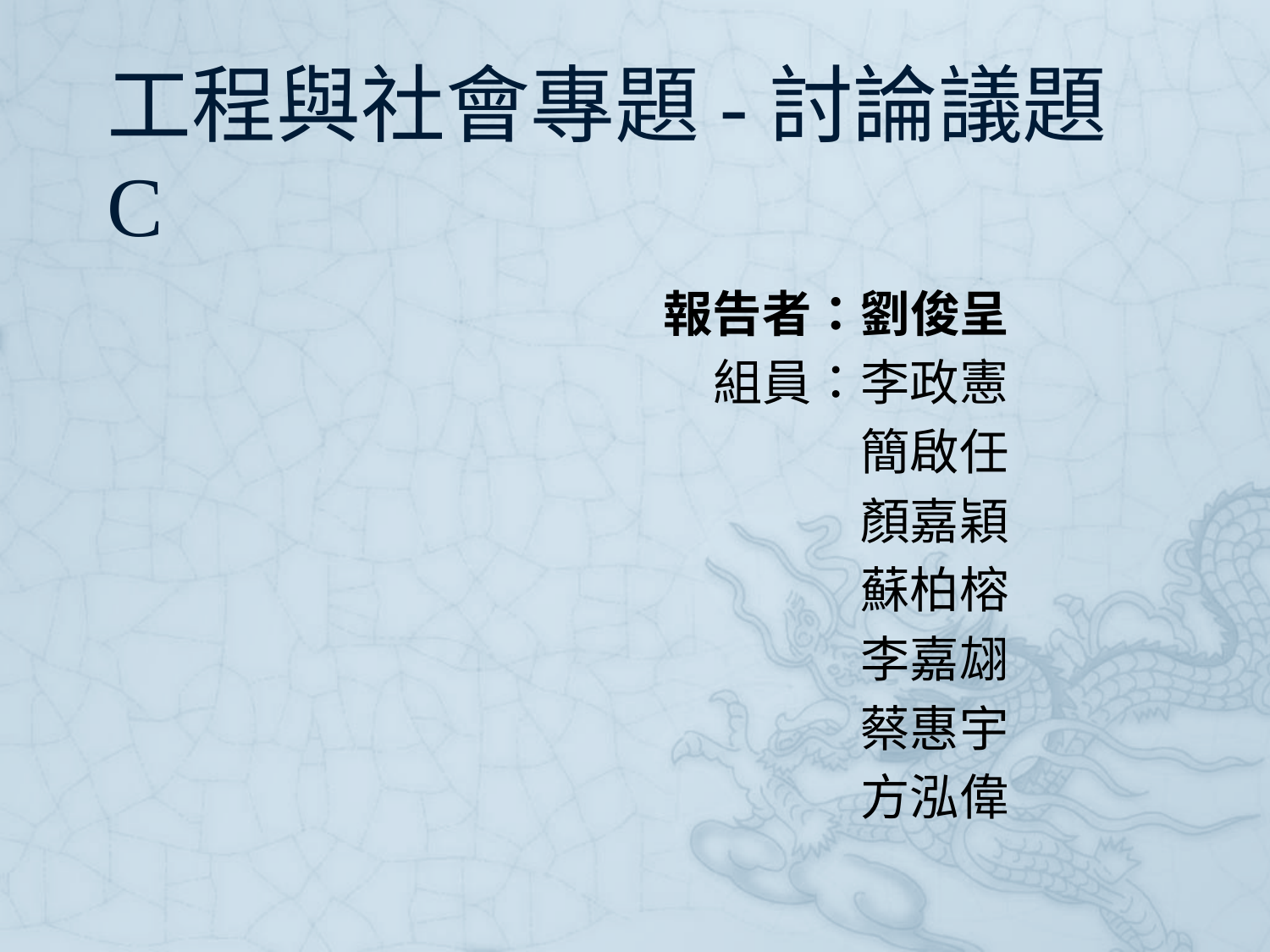

# 工程與社會專題-討論議題C
報告者：劉俊呈
組員：李政憲
簡啟任
顏嘉穎
蘇柏榕
李嘉翃
蔡惠宇
方泓偉